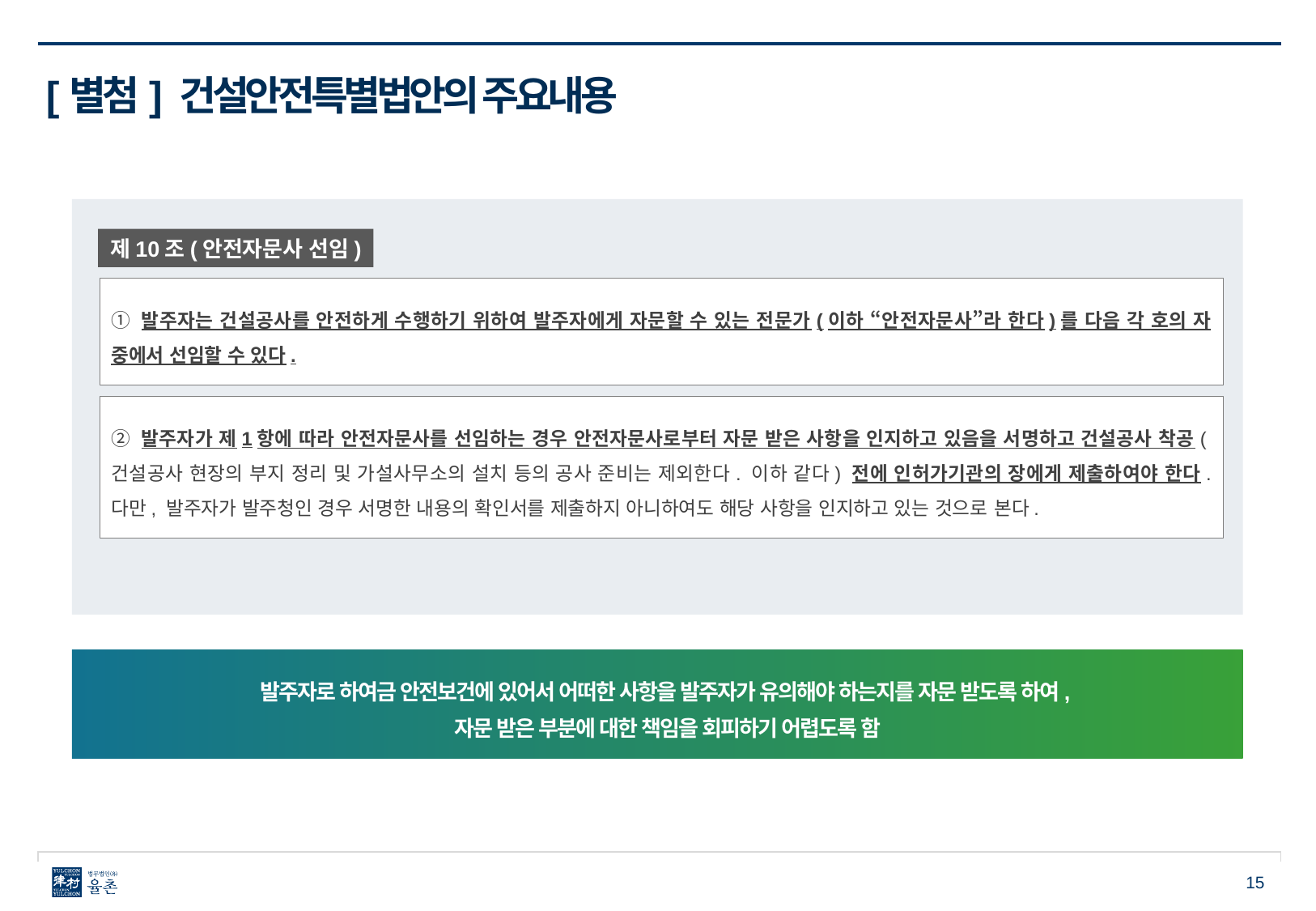

[별첨] 건설안전특별법안의 주요내용

제10조(안전자문사 선임)
① 발주자는 건설공사를 안전하게 수행하기 위하여 발주자에게 자문할 수 있는 전문가(이하 “안전자문사”라 한다)를 다음 각 호의 자 중에서 선임할 수 있다.
② 발주자가 제1항에 따라 안전자문사를 선임하는 경우 안전자문사로부터 자문 받은 사항을 인지하고 있음을 서명하고 건설공사 착공(건설공사 현장의 부지 정리 및 가설사무소의 설치 등의 공사 준비는 제외한다. 이하 같다) 전에 인허가기관의 장에게 제출하여야 한다. 다만, 발주자가 발주청인 경우 서명한 내용의 확인서를 제출하지 아니하여도 해당 사항을 인지하고 있는 것으로 본다.
발주자로 하여금 안전보건에 있어서 어떠한 사항을 발주자가 유의해야 하는지를 자문 받도록 하여,
자문 받은 부분에 대한 책임을 회피하기 어렵도록 함
15